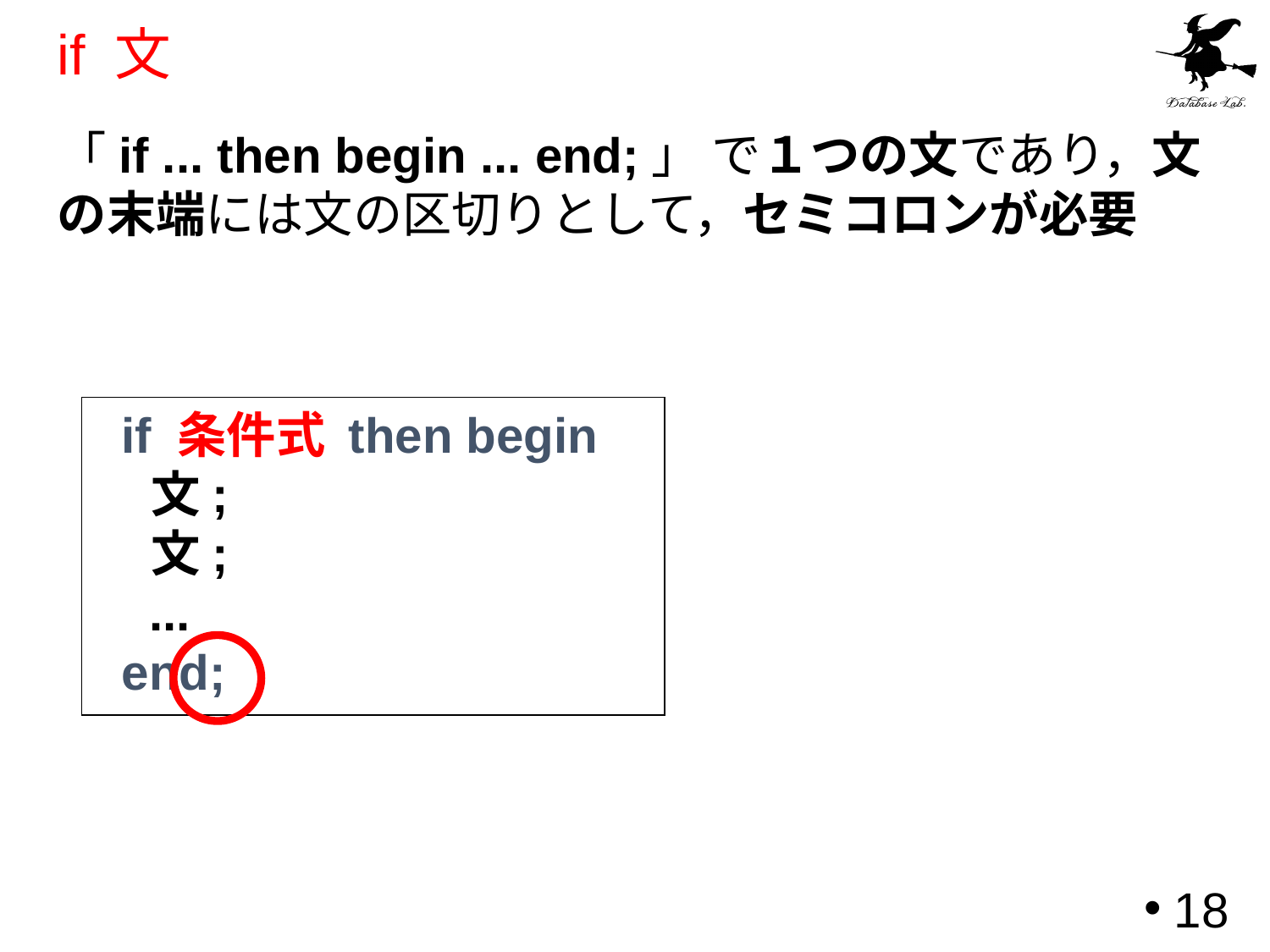

# if 文
「if ... then begin ... end;」 で１つの文であり，文の末端には文の区切りとして，セミコロンが必要
  if 条件式 then begin
    文;
    文;
    ...
  end;

18